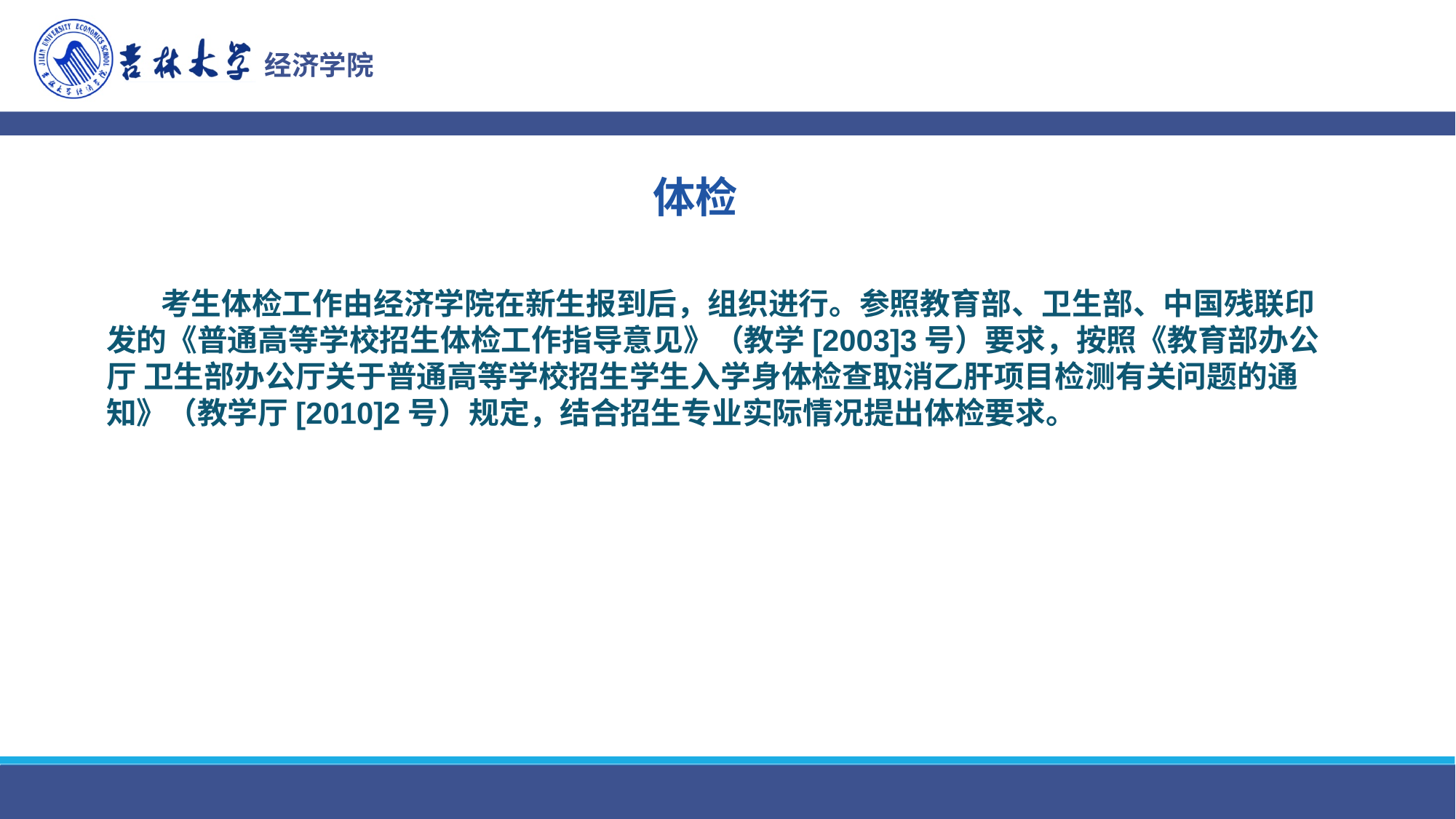

体检
考生体检工作由经济学院在新生报到后，组织进行。参照教育部、卫生部、中国残联印发的《普通高等学校招生体检工作指导意见》（教学[2003]3号）要求，按照《教育部办公厅 卫生部办公厅关于普通高等学校招生学生入学身体检查取消乙肝项目检测有关问题的通知》（教学厅[2010]2号）规定，结合招生专业实际情况提出体检要求。